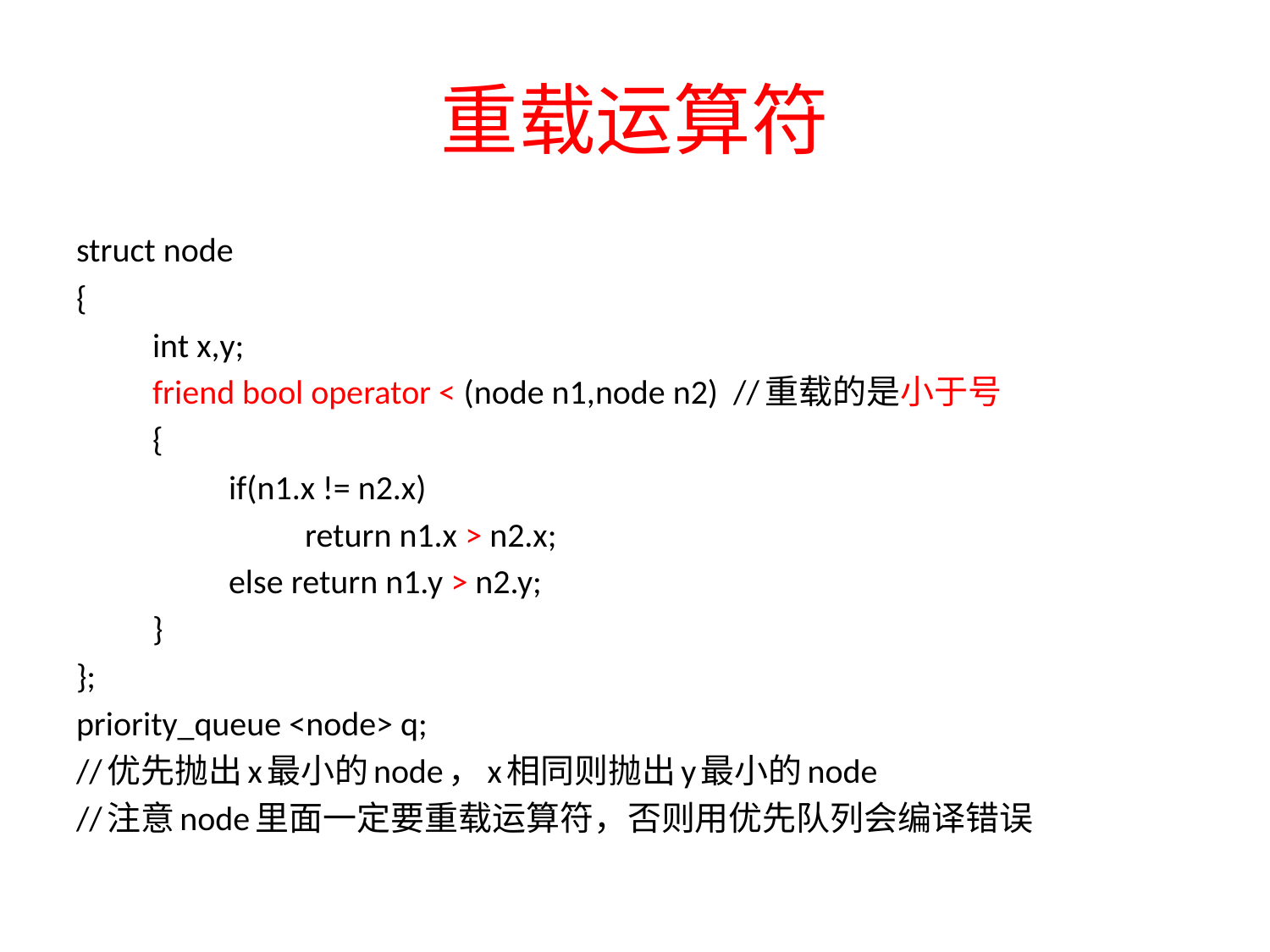

# 重载运算符
struct node
{
	int x,y;
	friend bool operator < (node n1,node n2)  //重载的是小于号
	{
		if(n1.x != n2.x)
			return n1.x > n2.x;
		else return n1.y > n2.y;
	}
};
priority_queue <node> q;
//优先抛出x最小的node，x相同则抛出y最小的node
//注意node里面一定要重载运算符，否则用优先队列会编译错误